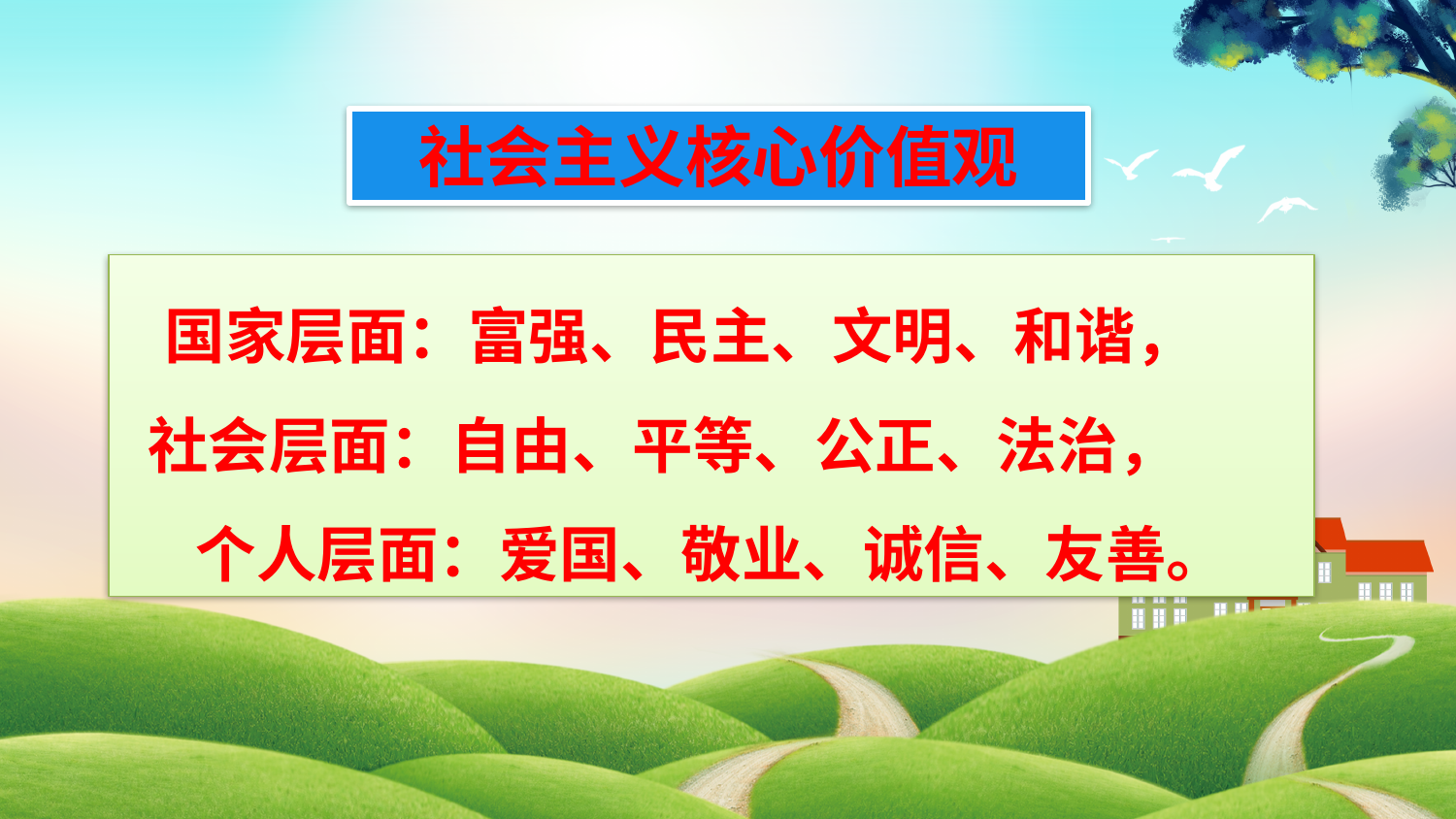

社会主义核心价值观
    国家层面：富强、民主、文明、和谐，
社会层面：自由、平等、公正、法治，        个人层面：爱国、敬业、诚信、友善。